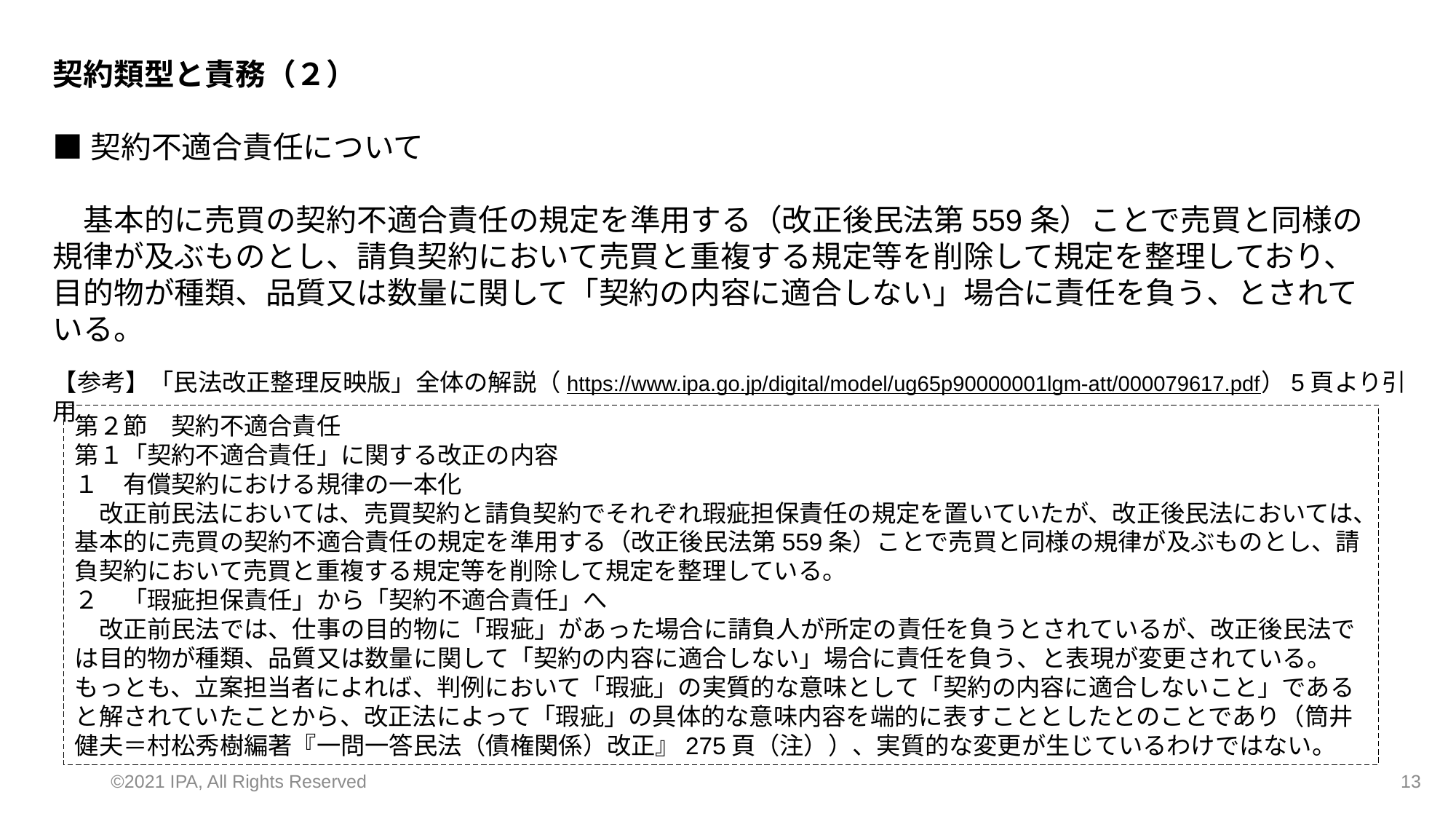

契約類型と責務（２）

■契約不適合責任について

　基本的に売買の契約不適合責任の規定を準用する（改正後民法第559条）ことで売買と同様の規律が及ぶものとし、請負契約において売買と重複する規定等を削除して規定を整理しており、目的物が種類、品質又は数量に関して「契約の内容に適合しない」場合に責任を負う、とされている。
【参考】「民法改正整理反映版」全体の解説（https://www.ipa.go.jp/digital/model/ug65p90000001lgm-att/000079617.pdf）5頁より引用
第２節　契約不適合責任
第１「契約不適合責任」に関する改正の内容
１　有償契約における規律の一本化
　改正前民法においては、売買契約と請負契約でそれぞれ瑕疵担保責任の規定を置いていたが、改正後民法においては、基本的に売買の契約不適合責任の規定を準用する（改正後民法第559条）ことで売買と同様の規律が及ぶものとし、請負契約において売買と重複する規定等を削除して規定を整理している。
２　「瑕疵担保責任」から「契約不適合責任」へ
　改正前民法では、仕事の目的物に「瑕疵」があった場合に請負人が所定の責任を負うとされているが、改正後民法では目的物が種類、品質又は数量に関して「契約の内容に適合しない」場合に責任を負う、と表現が変更されている。もっとも、立案担当者によれば、判例において「瑕疵」の実質的な意味として「契約の内容に適合しないこと」であると解されていたことから、改正法によって「瑕疵」の具体的な意味内容を端的に表すこととしたとのことであり（筒井健夫＝村松秀樹編著『一問一答民法（債権関係）改正』275頁（注））、実質的な変更が生じているわけではない。
©2021 IPA, All Rights Reserved
13